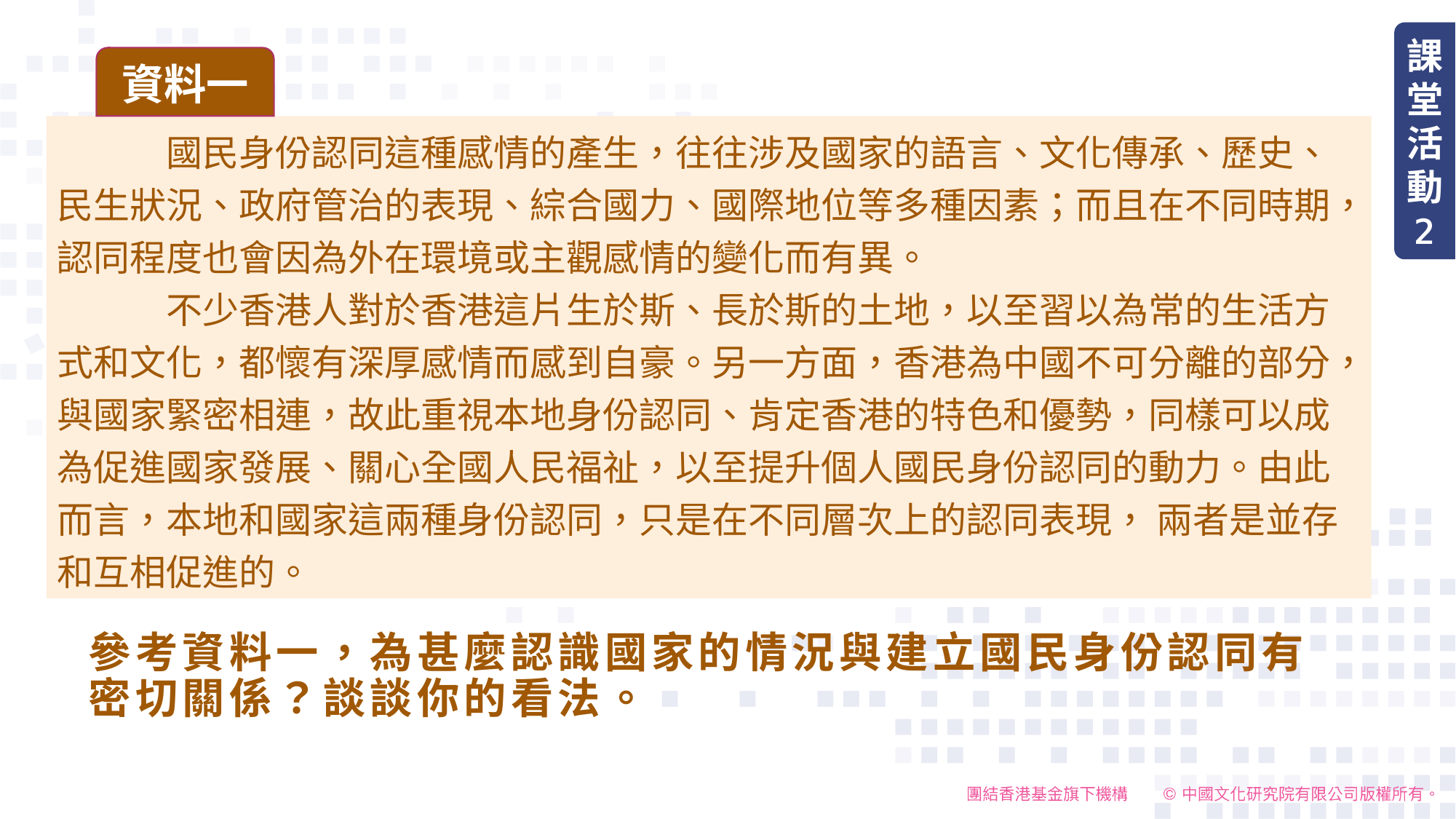

課堂活動
2
資料一

	國民身份認同這種感情的產生，往往涉及國家的語言、文化傳承、歷史、民生狀況、政府管治的表現、綜合國力、國際地位等多種因素；而且在不同時期，認同程度也會因為外在環境或主觀感情的變化而有異。
	不少香港人對於香港這片生於斯、長於斯的土地，以至習以為常的生活方式和文化，都懷有深厚感情而感到自豪。另一方面，香港為中國不可分離的部分，與國家緊密相連，故此重視本地身份認同、肯定香港的特色和優勢，同樣可以成為促進國家發展、關心全國人民福祉，以至提升個人國民身份認同的動力。由此而言，本地和國家這兩種身份認同，只是在不同層次上的認同表現， 兩者是並存和互相促進的。
# 參考資料一，為甚麼認識國家的情況與建立國民身份認同有密切關係？談談你的看法。